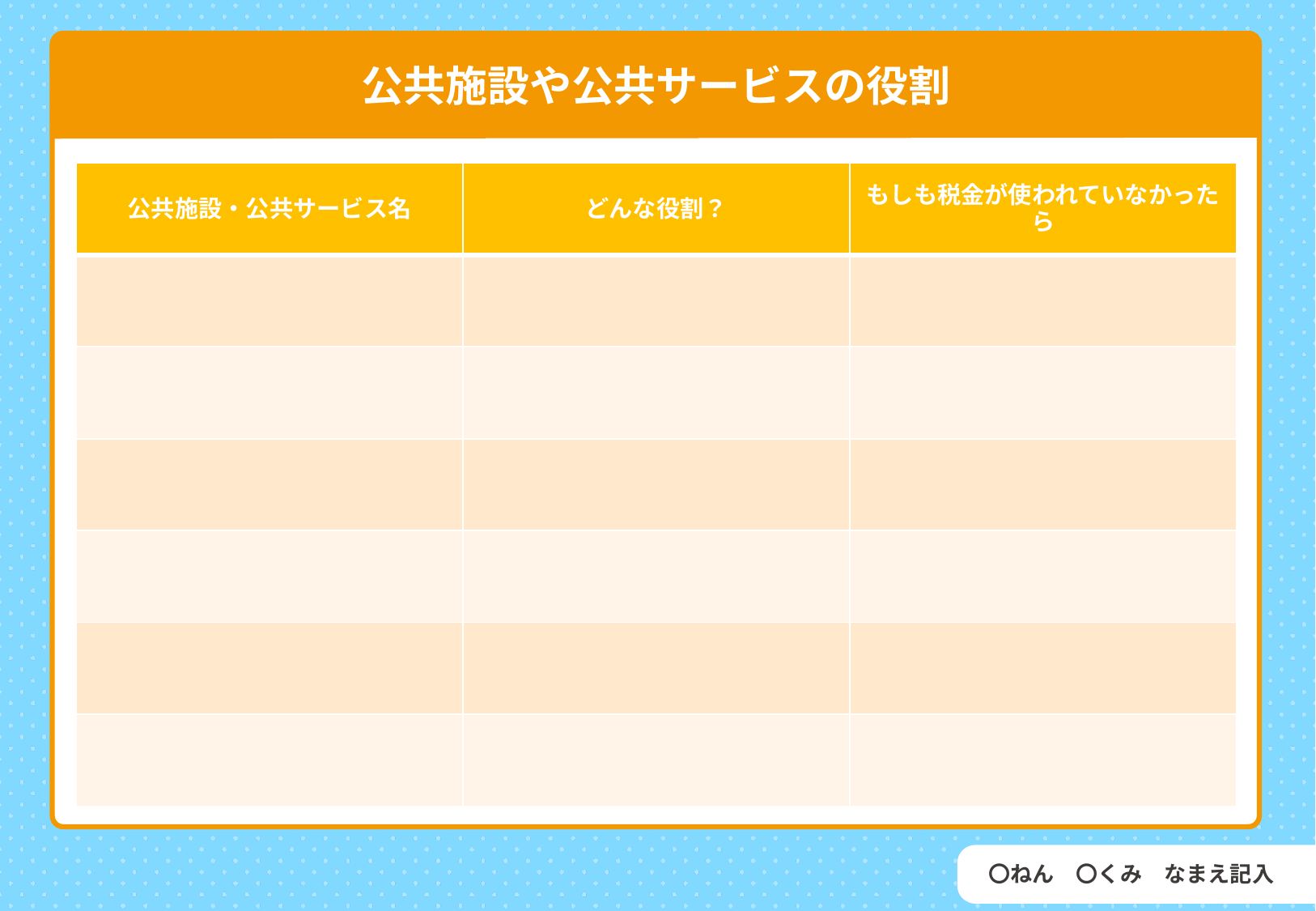

税金とは
公共施設や公共サービスの役割
| 公共施設・公共サービス名 | どんな役割？ | もしも税金が使われていなかったら |
| --- | --- | --- |
|  |  |  |
|  |  |  |
|  |  |  |
|  |  |  |
|  |  |  |
|  |  |  |
発見

〇ねん　〇くみ　なまえ記入